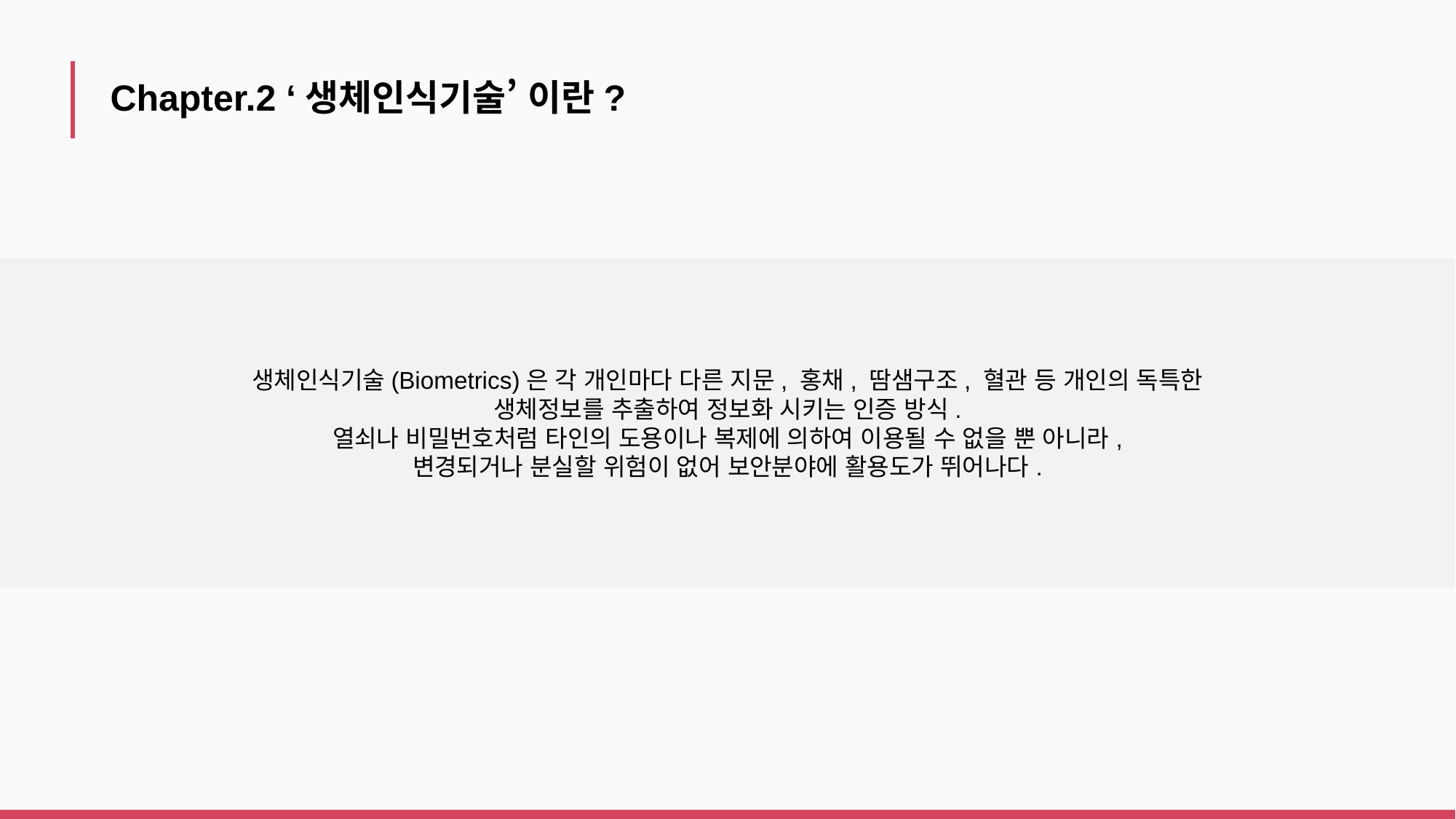

Chapter.2 ‘생체인식기술’ 이란?
생체인식기술(Biometrics)은 각 개인마다 다른 지문, 홍채, 땀샘구조, 혈관 등 개인의 독특한
생체정보를 추출하여 정보화 시키는 인증 방식.
열쇠나 비밀번호처럼 타인의 도용이나 복제에 의하여 이용될 수 없을 뿐 아니라,
변경되거나 분실할 위험이 없어 보안분야에 활용도가 뛰어나다.